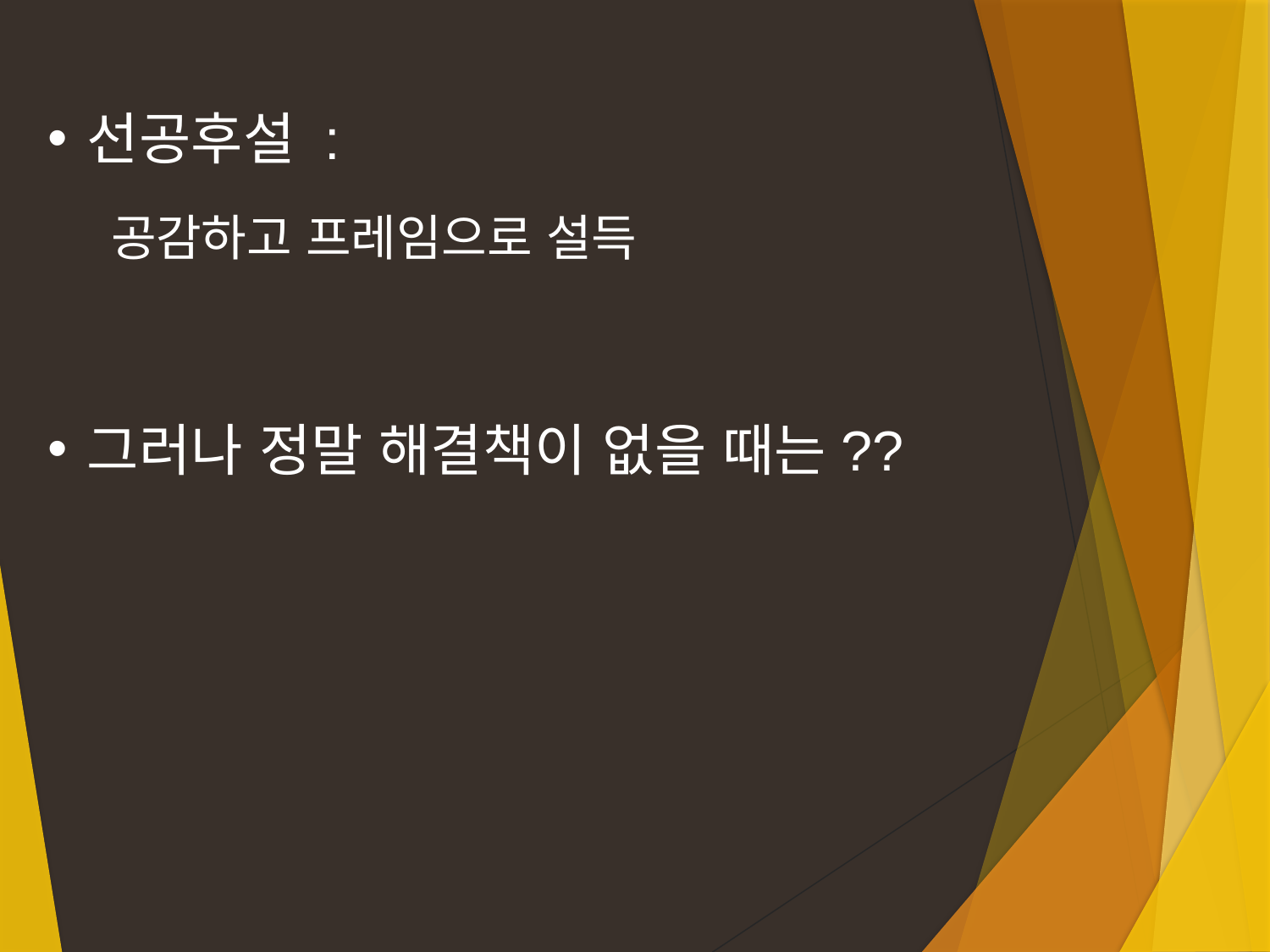

선공후설 :
공감하고 프레임으로 설득

그러나 정말 해결책이 없을 때는??